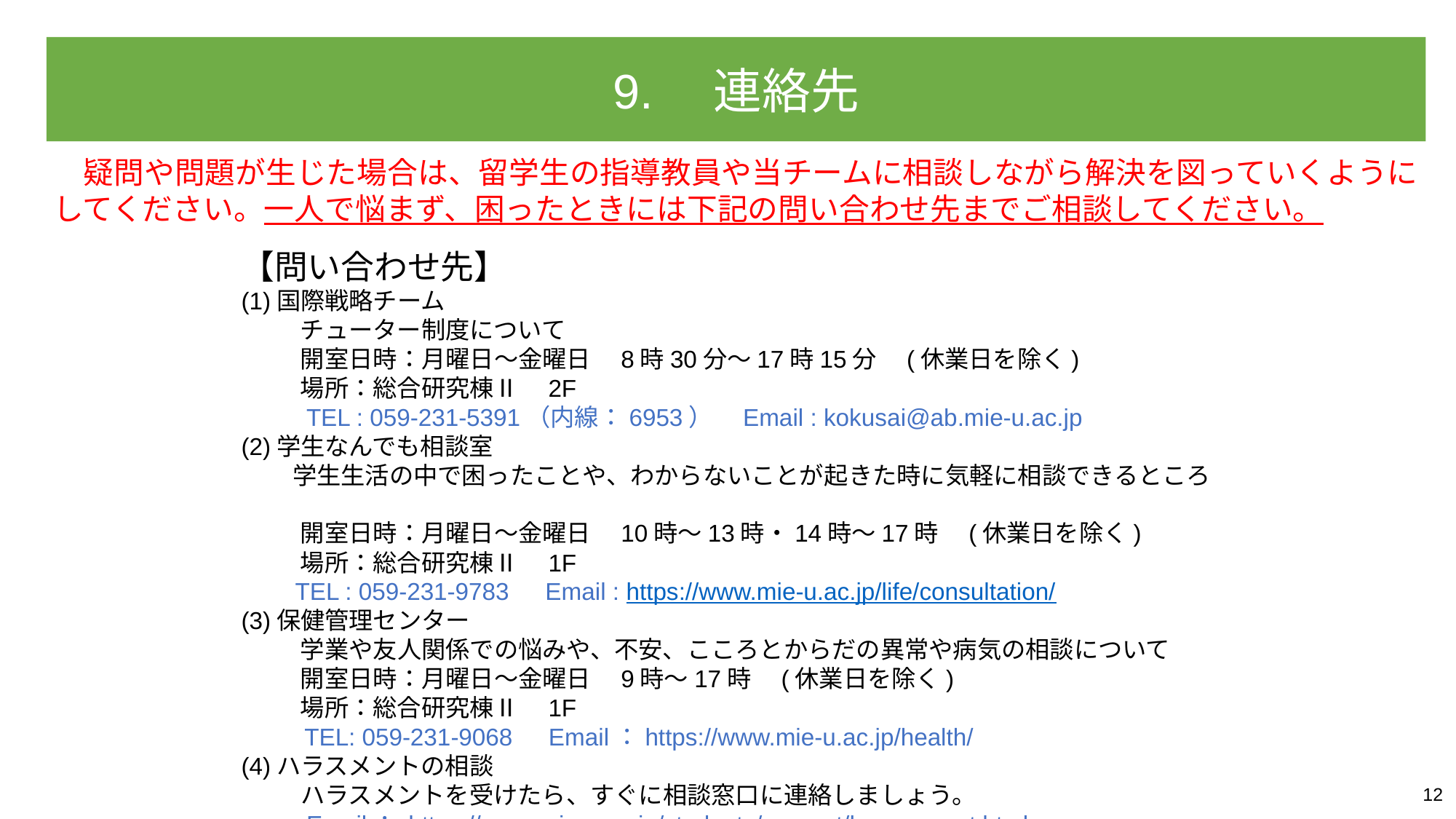

9.　連絡先
　疑問や問題が生じた場合は、留学生の指導教員や当チームに相談しながら解決を図っていくようにしてください。一人で悩まず、困ったときには下記の問い合わせ先までご相談してください。
【問い合わせ先】
(1)国際戦略チーム
　　  チューター制度について
　　  開室日時：月曜日～金曜日　8時30分～17時15分　(休業日を除く)
　　  場所：総合研究棟Ⅱ　2F
　　  TEL : 059-231-5391（内線：6953）　Email : kokusai@ab.mie-u.ac.jp
(2)学生なんでも相談室
　     学生生活の中で困ったことや、わからないことが起きた時に気軽に相談できるところ
　　  開室日時：月曜日～金曜日　10時～13時・14時～17時　(休業日を除く)
　　  場所：総合研究棟Ⅱ　1F
        TEL : 059-231-9783　Email : https://www.mie-u.ac.jp/life/consultation/
(3)保健管理センター
　  　学業や友人関係での悩みや、不安、こころとからだの異常や病気の相談について
　  　開室日時：月曜日～金曜日　9時～17時　(休業日を除く)
　 　 場所：総合研究棟Ⅱ　1F
     　TEL: 059-231-9068　Email：https://www.mie-u.ac.jp/health/
(4)ハラスメントの相談
　 　 ハラスメントを受けたら、すぐに相談窓口に連絡しましょう。
　  　Email： https://www.mie-u.ac.jp/students/support/harassment.html
12